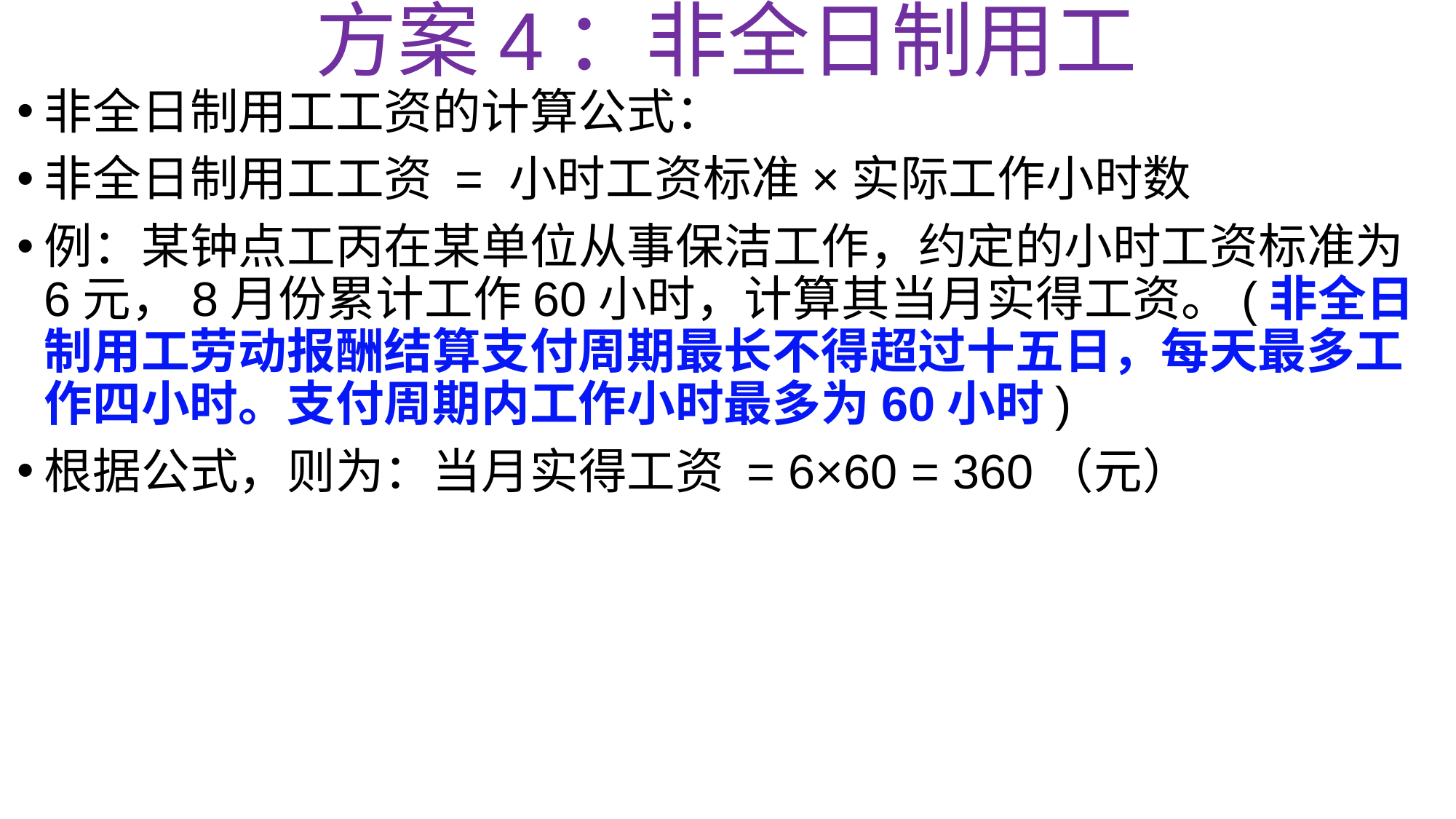

# 方案4：非全日制用工
非全日制用工工资的计算公式：
非全日制用工工资 = 小时工资标准×实际工作小时数
例：某钟点工丙在某单位从事保洁工作，约定的小时工资标准为6元，8月份累计工作60小时，计算其当月实得工资。(非全日制用工劳动报酬结算支付周期最长不得超过十五日，每天最多工作四小时。支付周期内工作小时最多为60小时)
根据公式，则为：当月实得工资 = 6×60 = 360（元）